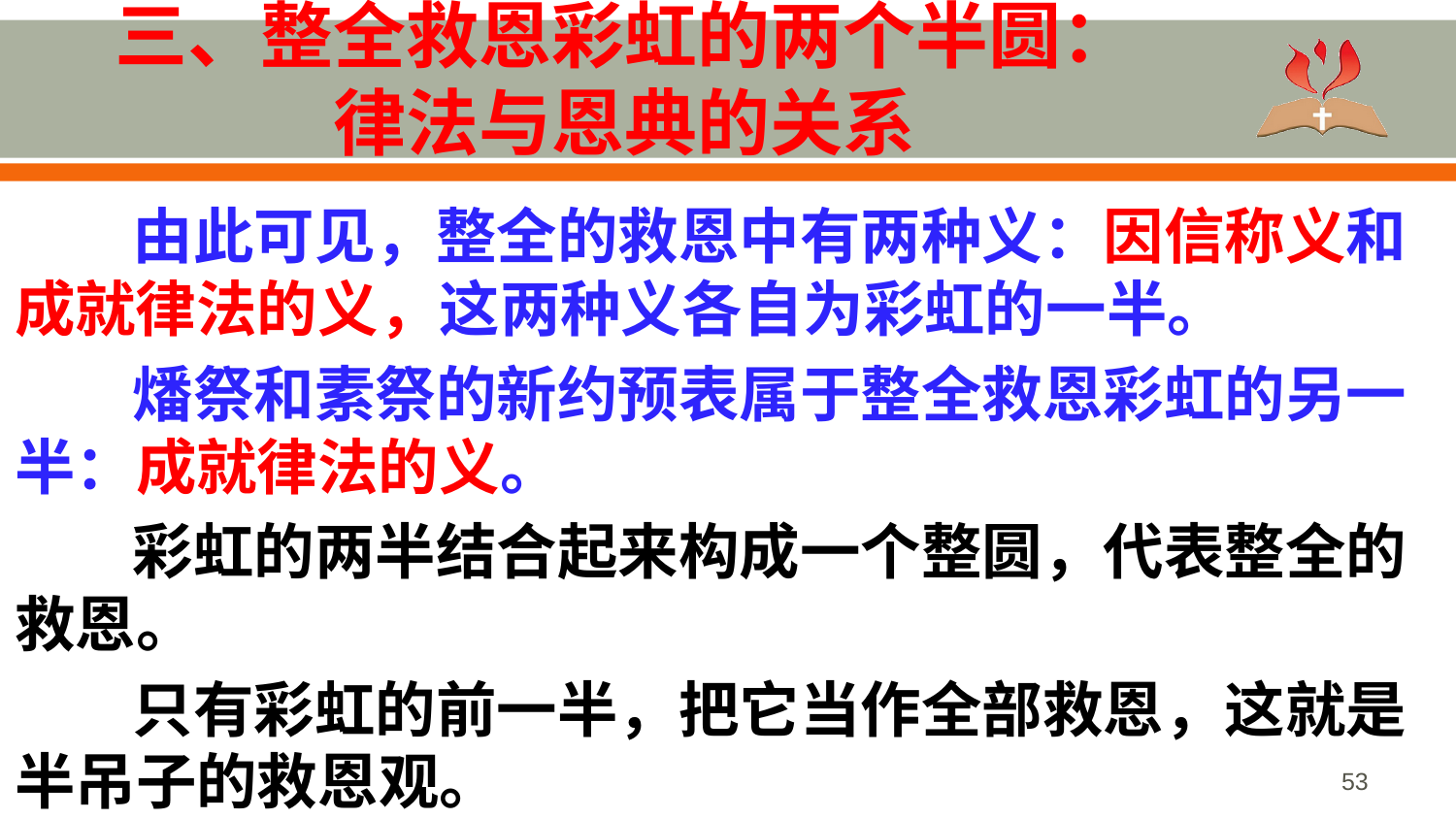

# 三、整全救恩彩虹的两个半圆： 律法与恩典的关系
由此可见，整全的救恩中有两种义：因信称义和成就律法的义，这两种义各自为彩虹的一半。
燔祭和素祭的新约预表属于整全救恩彩虹的另一半：成就律法的义。
彩虹的两半结合起来构成一个整圆，代表整全的救恩。
只有彩虹的前一半，把它当作全部救恩，这就是半吊子的救恩观。

53